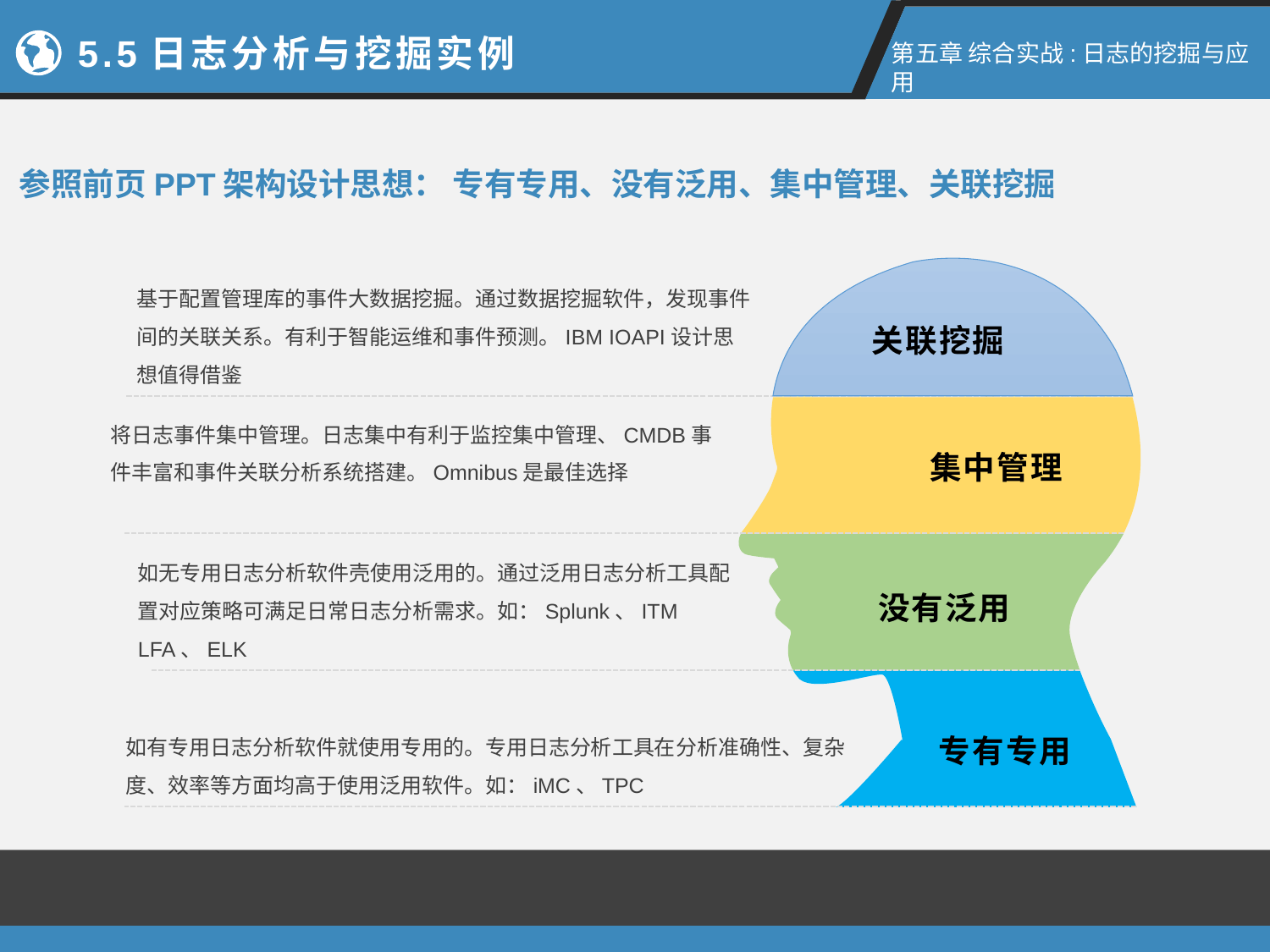

5.5日志分析与挖掘实例

第五章 综合实战:日志的挖掘与应用
参照前页PPT架构设计思想： 专有专用、没有泛用、集中管理、关联挖掘

基于配置管理库的事件大数据挖掘。通过数据挖掘软件，发现事件间的关联关系。有利于智能运维和事件预测。IBM IOAPI设计思想值得借鉴
关联挖掘

将日志事件集中管理。日志集中有利于监控集中管理、CMDB事件丰富和事件关联分析系统搭建。Omnibus是最佳选择
集中管理

如无专用日志分析软件壳使用泛用的。通过泛用日志分析工具配置对应策略可满足日常日志分析需求。如：Splunk、ITM LFA、ELK
没有泛用

如有专用日志分析软件就使用专用的。专用日志分析工具在分析准确性、复杂度、效率等方面均高于使用泛用软件。如：iMC、TPC
专有专用